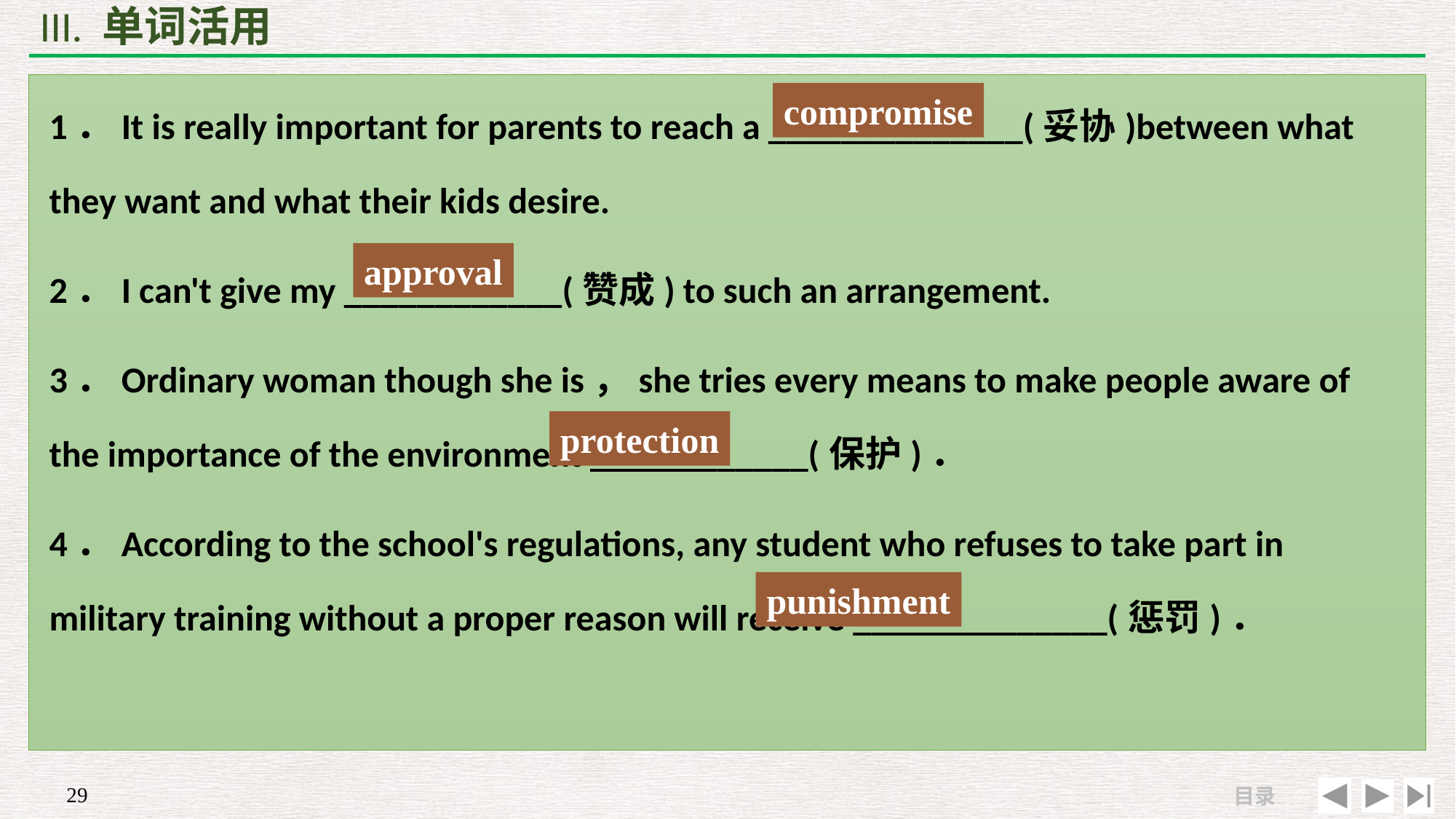

# III. 单词活用
1．It is really important for parents to reach a ______________(妥协)between what they want and what their kids desire.
2．I can't give my ____________(赞成) to such an arrangement.
3．Ordinary woman though she is，she tries every means to make people aware of the importance of the environment ____________(保护)．
4．According to the school's regulations, any student who refuses to take part in military training without a proper reason will receive ______________(惩罚)．

compromise
approval
protection
punishment